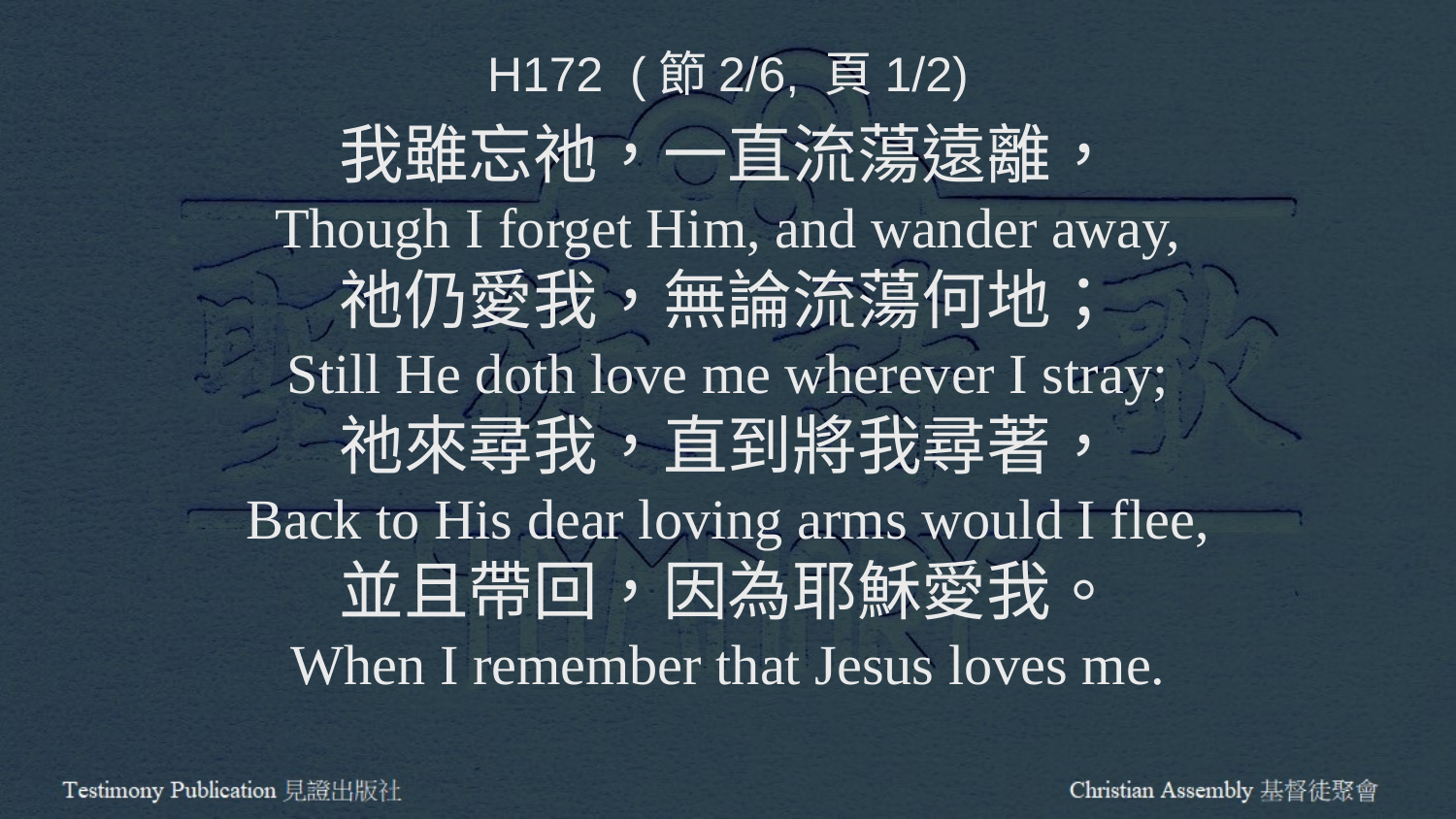

H172  (節2/6, 頁1/2)
我雖忘祂，一直流蕩遠離，
Though I forget Him, and wander away,
祂仍愛我，無論流蕩何地；
Still He doth love me wherever I stray;
祂來尋我，直到將我尋著，
Back to His dear loving arms would I flee,
並且帶回，因為耶穌愛我。
When I remember that Jesus loves me.